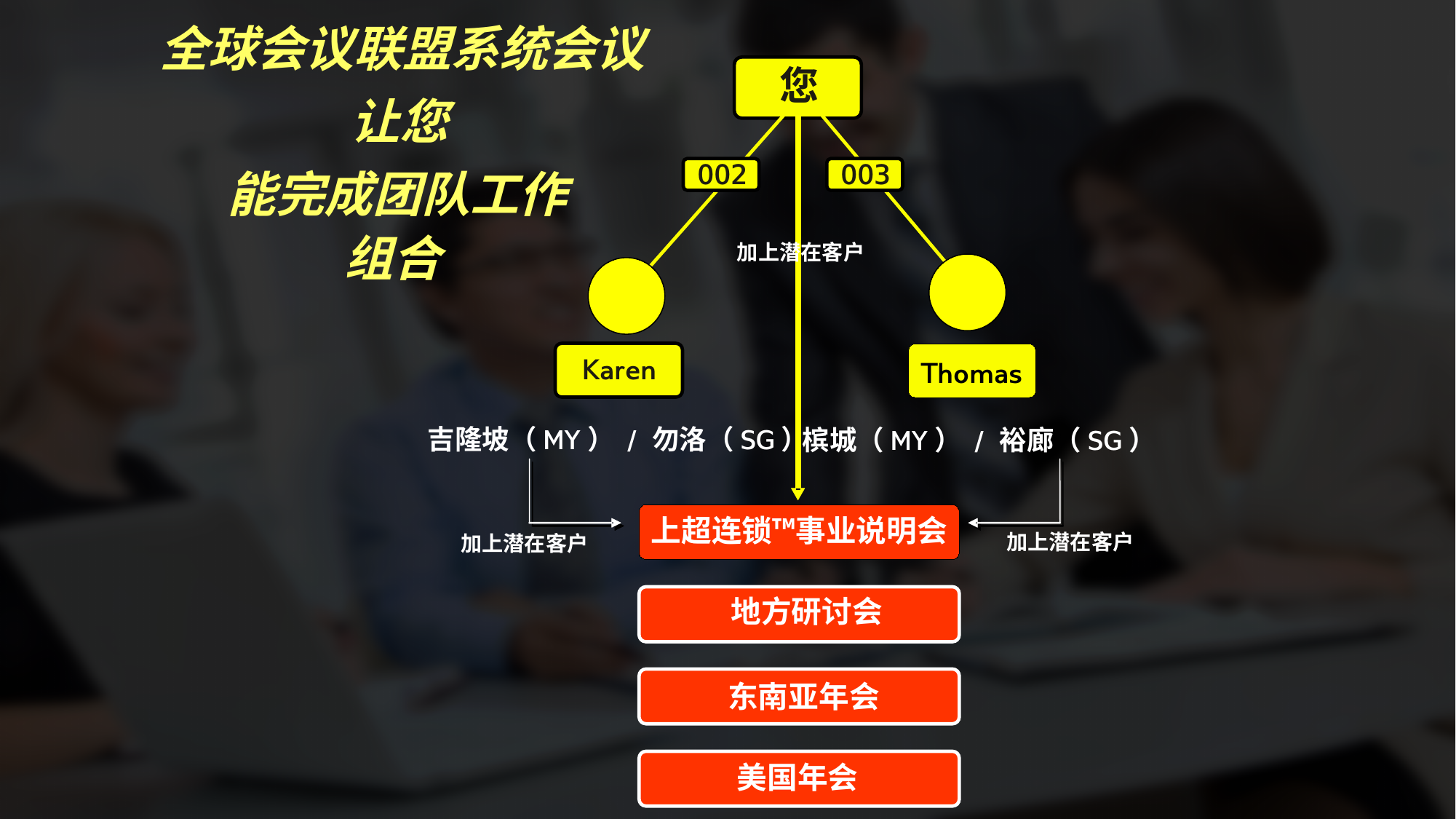

全球会议联盟系统会议

您
让您

002
003

能完成团队工作

组合

加上潜在客户

Karen

吉隆坡（MY） / 勿洛（SG）

槟城（MY） / 裕廊（SG）
Thomas

上超连锁™事业说明会

加上潜在客户
加上潜在客户

地方研讨会

东南亚年会

美国年会